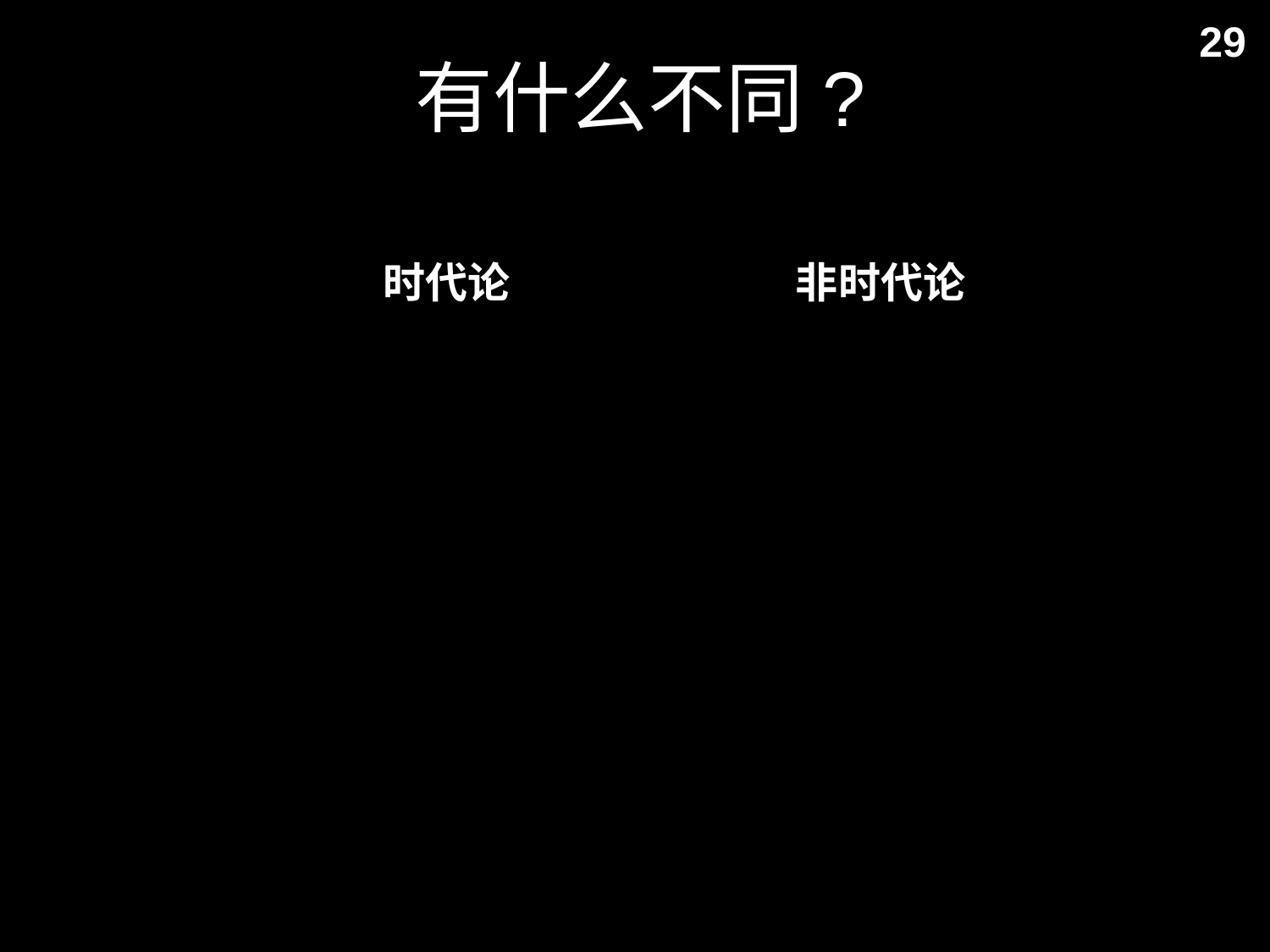

# 有什么不同?
29
|  | 时代论 | 非时代论 |
| --- | --- | --- |
| 圣经之约 | 无条件 | 有条件或已应验 |
| 以色列有未来吗？ | 有 | 没有 (虽然约 / 历史性前千禧年论说有) |
| 在旧约中会预见到教会吗？ | 一般不会 | 会 |